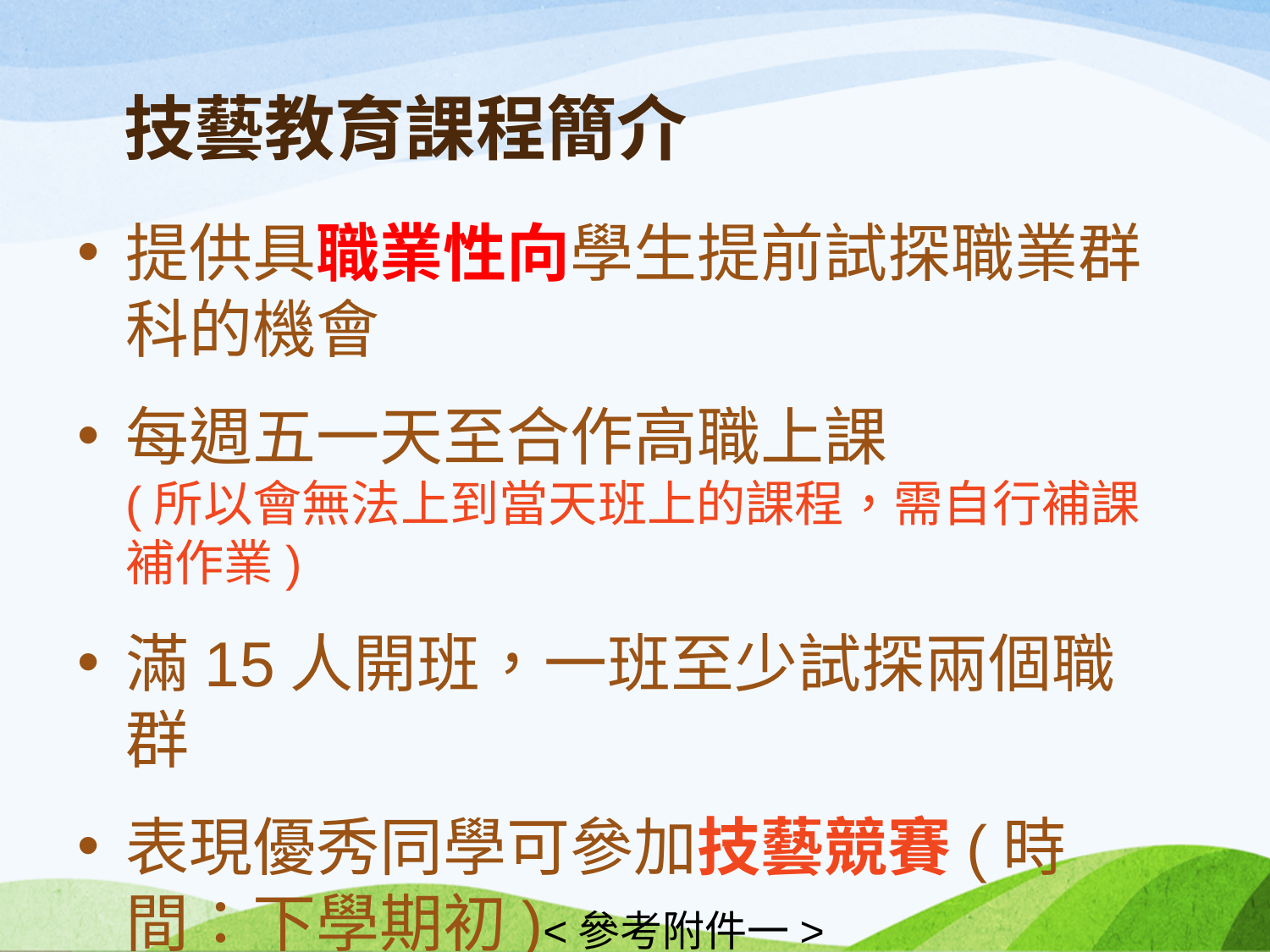

# 技藝教育課程簡介
提供具職業性向學生提前試探職業群科的機會
每週五一天至合作高職上課
(所以會無法上到當天班上的課程，需自行補課補作業)
滿15人開班，一班至少試探兩個職群
表現優秀同學可參加技藝競賽(時間：下學期初)<參考附件一>